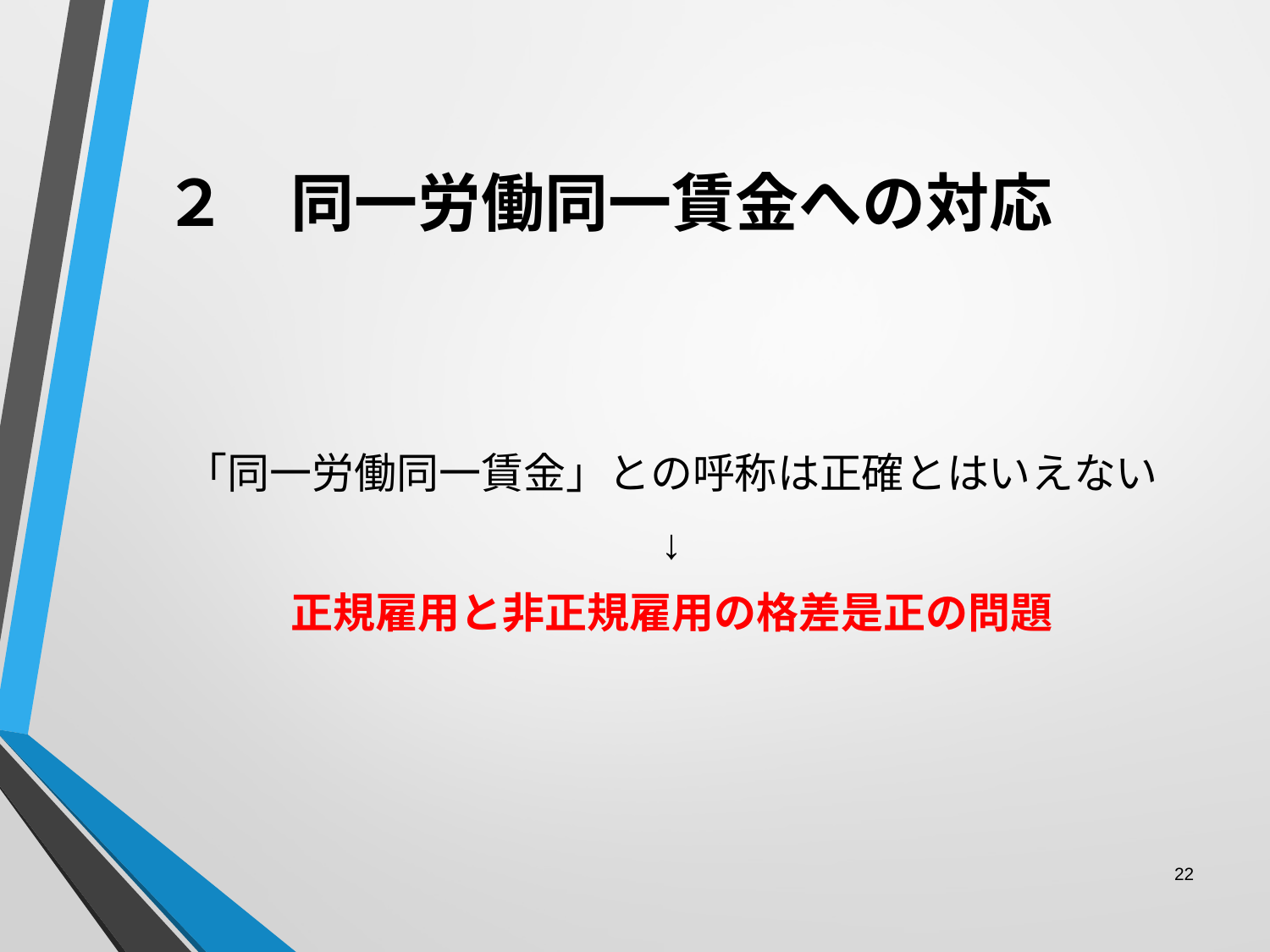

# ２　同一労働同一賃金への対応

「同一労働同一賃金」との呼称は正確とはいえない
↓
正規雇用と非正規雇用の格差是正の問題
22